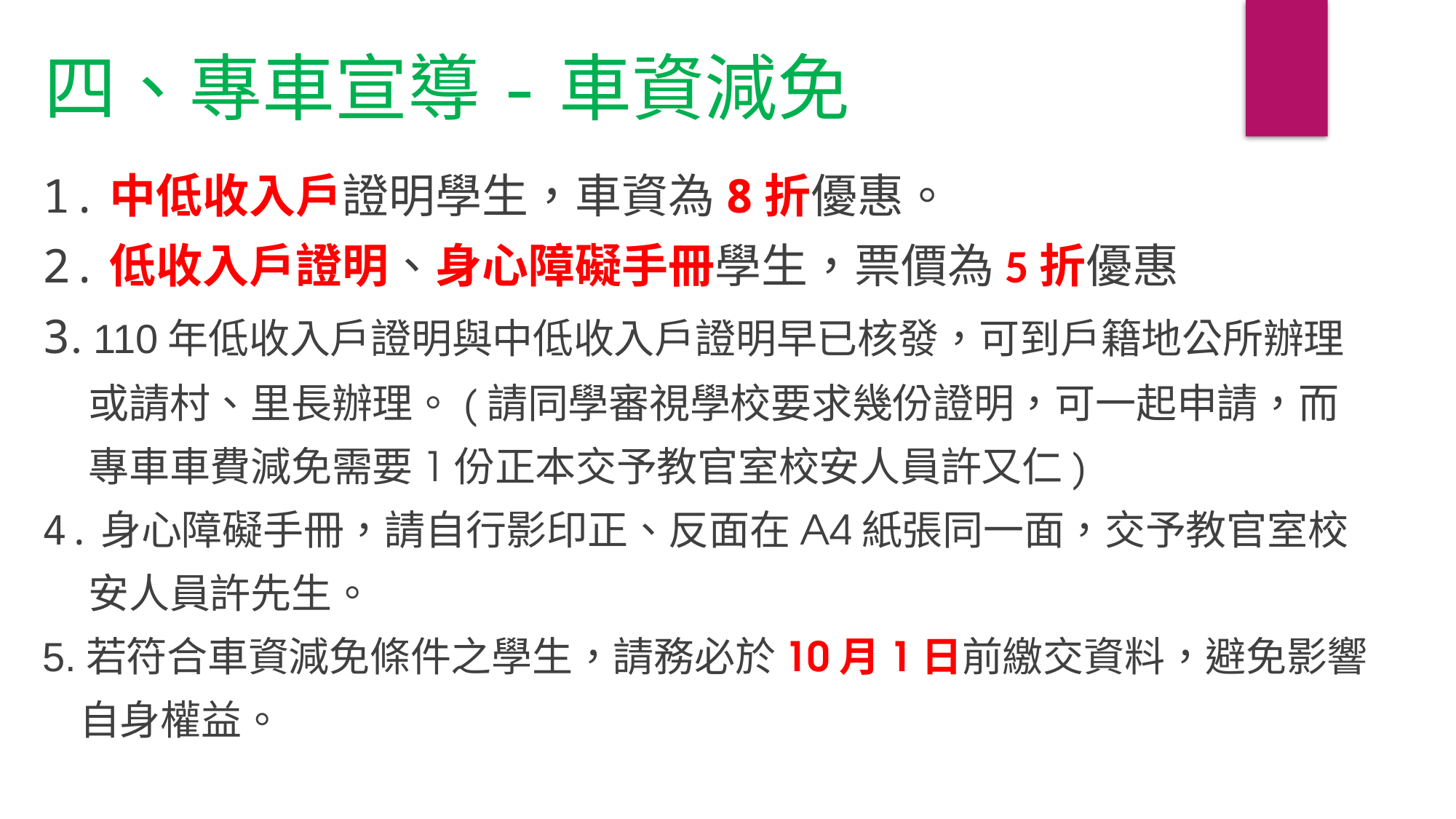

四、專車宣導-車資減免
1.中低收入戶證明學生，車資為8折優惠。
2.低收入戶證明、身心障礙手冊學生，票價為5折優惠
3. 110年低收入戶證明與中低收入戶證明早已核發，可到戶籍地公所辦理
    或請村、里長辦理。(請同學審視學校要求幾份證明，可一起申請，而
    專車車費減免需要1份正本交予教官室校安人員許又仁)
4.身心障礙手冊，請自行影印正、反面在A4紙張同一面，交予教官室校
    安人員許先生。
5.若符合車資減免條件之學生，請務必於10月1日前繳交資料，避免影響
   自身權益。